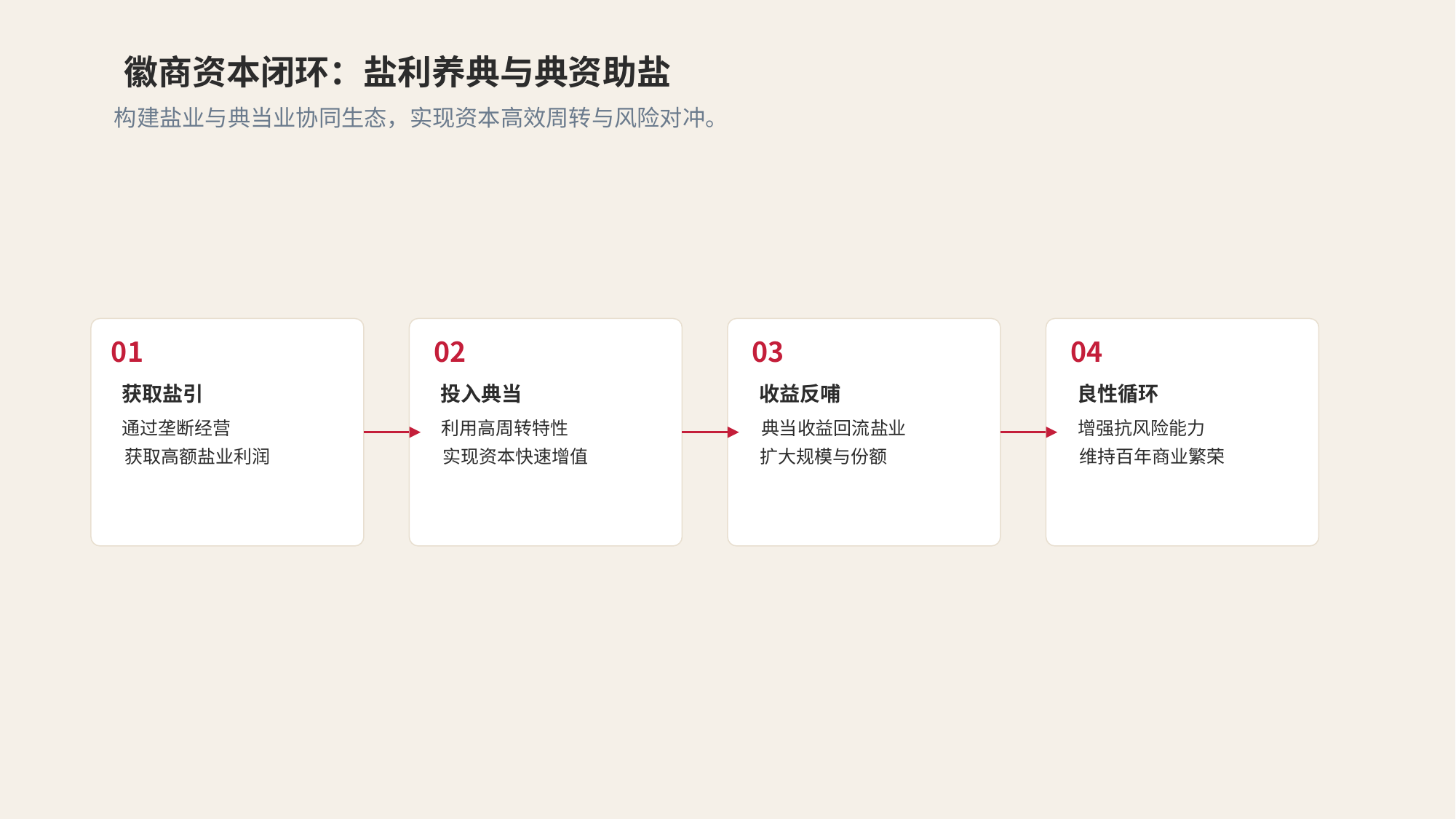

徽商资本闭环：盐利养典与典资助盐
构建盐业与典当业协同生态，实现资本高效周转与风险对冲。

01
获取盐引
通过垄断经营
获取高额盐业利润

02
投入典当
利用高周转特性
实现资本快速增值

03
收益反哺
典当收益回流盐业
扩大规模与份额

04
良性循环
增强抗风险能力
维持百年商业繁荣